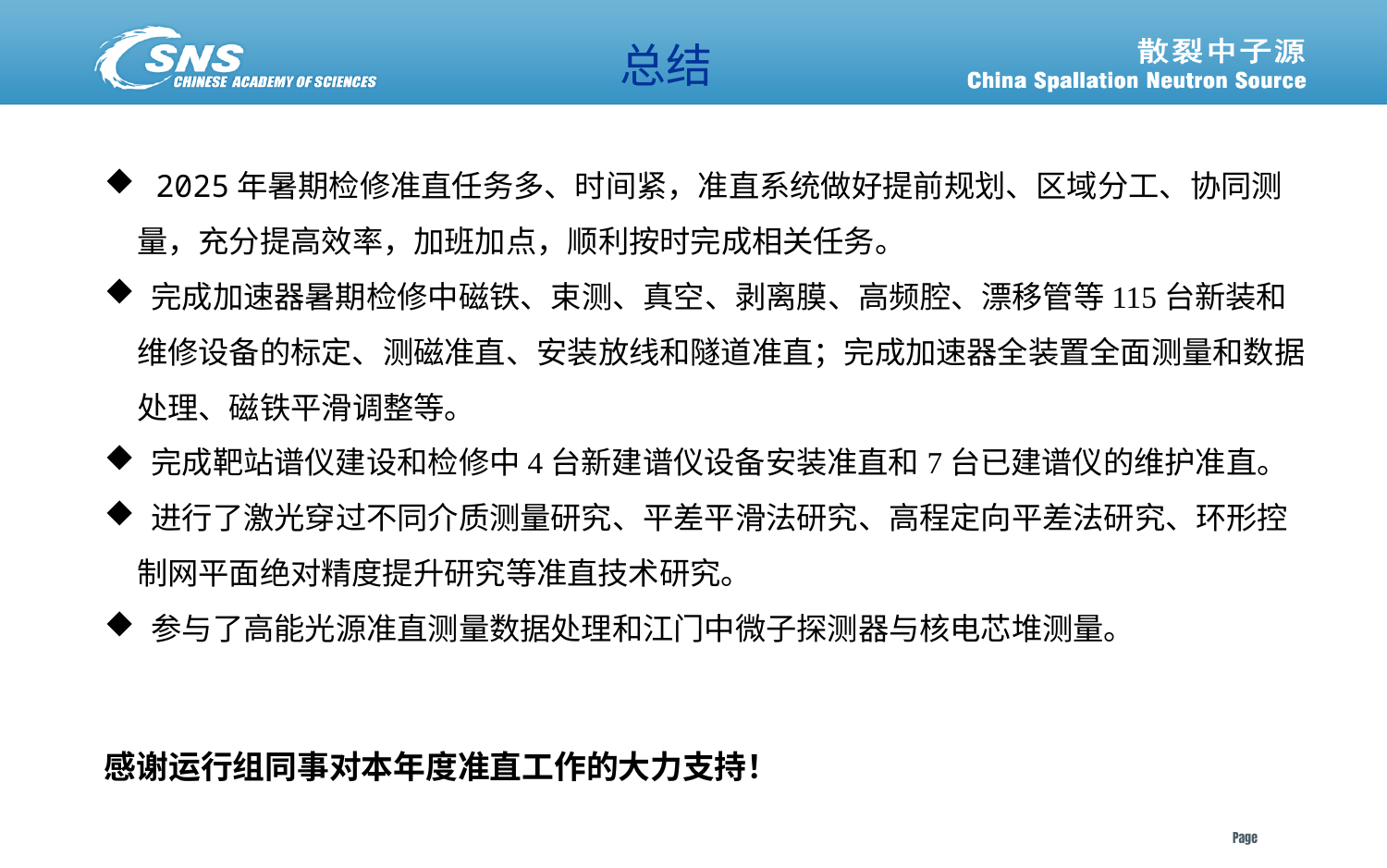

总结
 2025年暑期检修准直任务多、时间紧，准直系统做好提前规划、区域分工、协同测量，充分提高效率，加班加点，顺利按时完成相关任务。
 完成加速器暑期检修中磁铁、束测、真空、剥离膜、高频腔、漂移管等115台新装和维修设备的标定、测磁准直、安装放线和隧道准直；完成加速器全装置全面测量和数据处理、磁铁平滑调整等。
 完成靶站谱仪建设和检修中4台新建谱仪设备安装准直和7台已建谱仪的维护准直。
 进行了激光穿过不同介质测量研究、平差平滑法研究、高程定向平差法研究、环形控制网平面绝对精度提升研究等准直技术研究。
 参与了高能光源准直测量数据处理和江门中微子探测器与核电芯堆测量。

感谢运行组同事对本年度准直工作的大力支持！
35